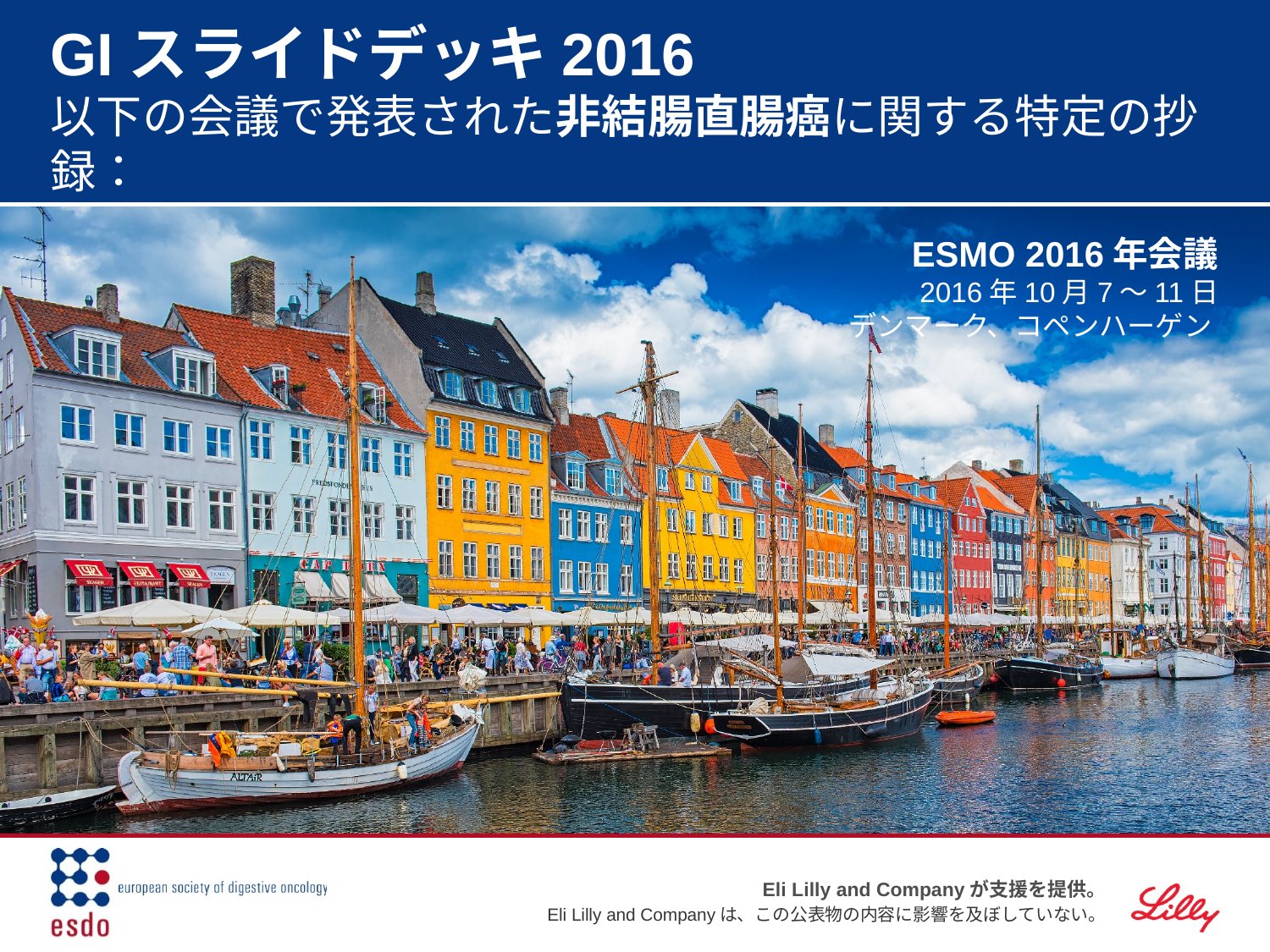

# GIスライドデッキ2016 以下の会議で発表された非結腸直腸癌に関する特定の抄録：